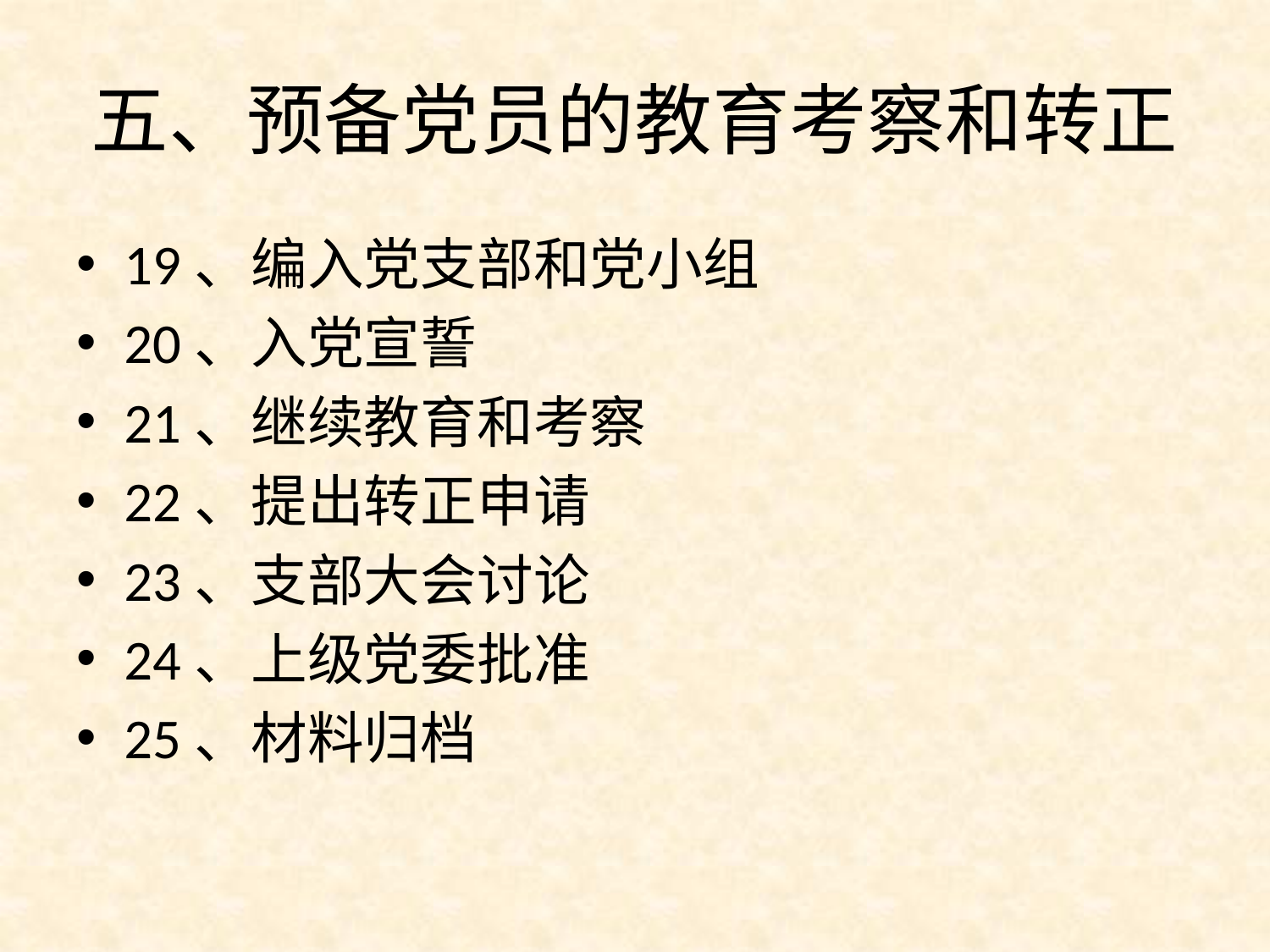

# 五、预备党员的教育考察和转正
19、编入党支部和党小组
20、入党宣誓
21、继续教育和考察
22、提出转正申请
23、支部大会讨论
24、上级党委批准
25、材料归档